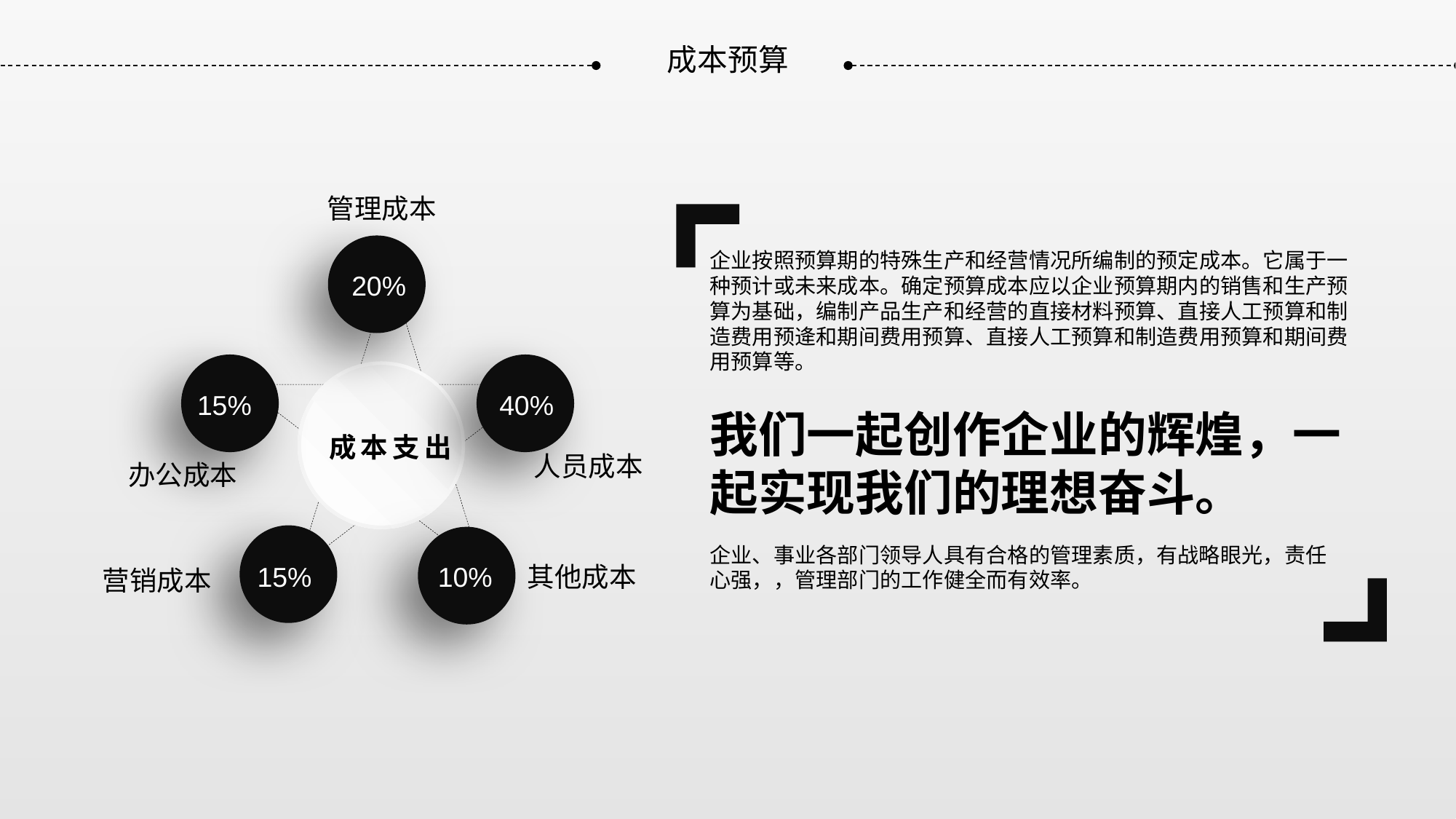

成本预算
管理成本

企业按照预算期的特殊生产和经营情况所编制的预定成本。它属于一种预计或未来成本。确定预算成本应以企业预算期内的销售和生产预算为基础，编制产品生产和经营的直接材料预算、直接人工预算和制造费用预逄和期间费用预算、直接人工预算和制造费用预算和期间费用预算等。
20%

成本支出
15%
40%
我们一起创作企业的辉煌，一起实现我们的理想奋斗。
人员成本
办公成本

企业、事业各部门领导人具有合格的管理素质，有战略眼光，责任心强，，管理部门的工作健全而有效率。
15%
10%
其他成本
营销成本